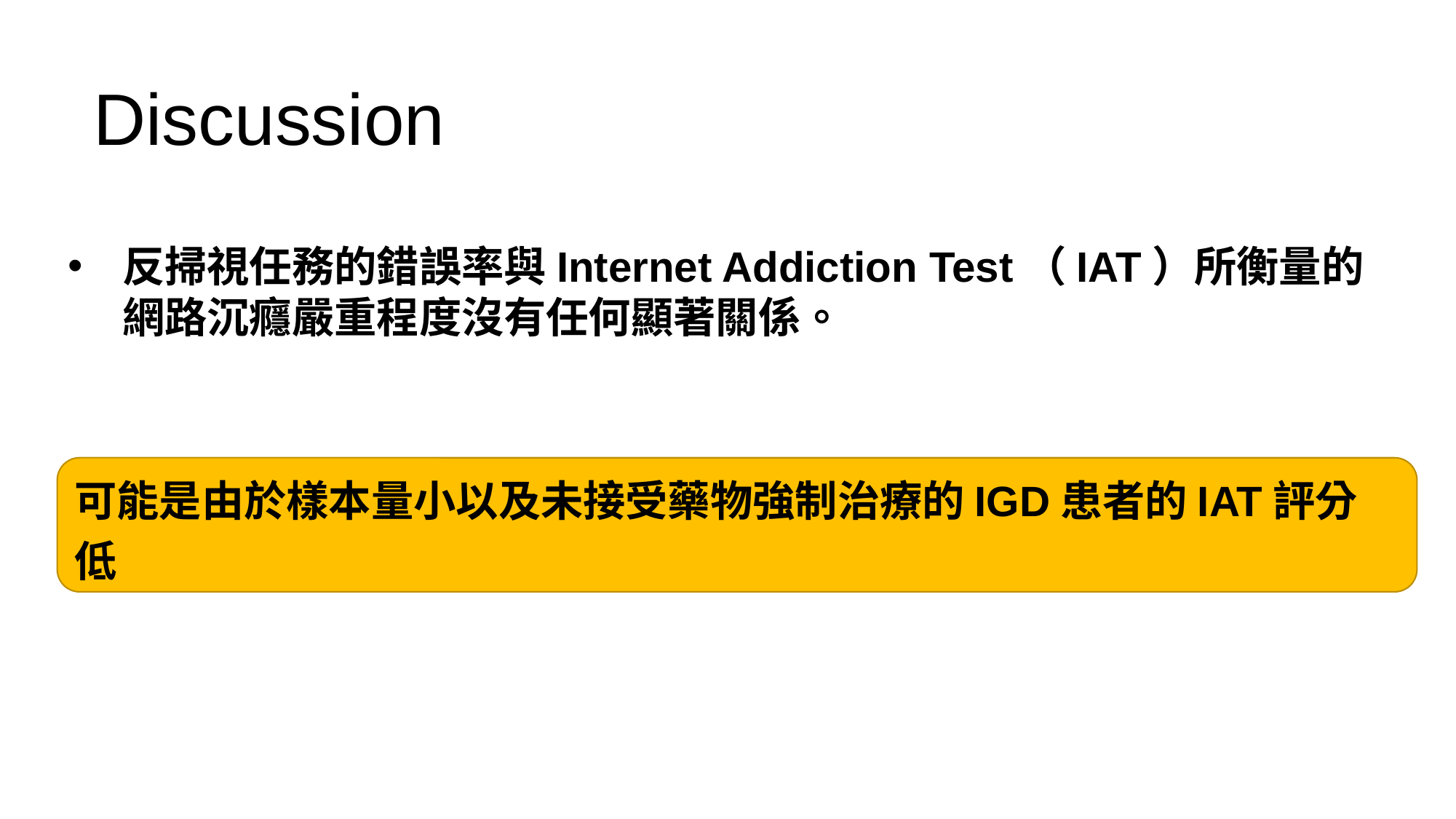

Discussion
反掃視任務的錯誤率與Internet Addiction Test（IAT）所衡量的網路沉癮嚴重程度沒有任何顯著關係。
可能是由於樣本量小以及未接受藥物強制治療的IGD患者的IAT評分低